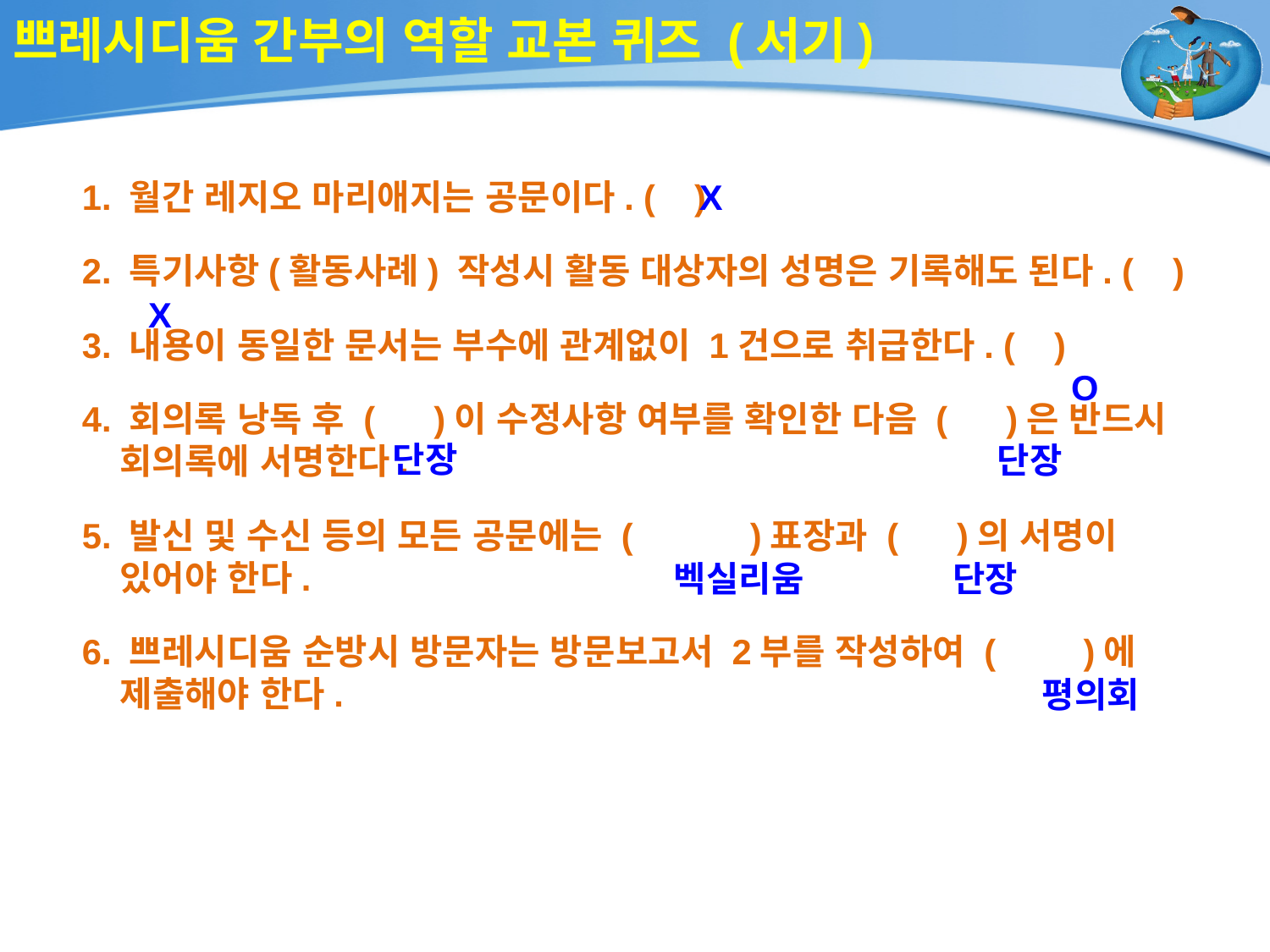

# 쁘레시디움 간부의 역할 교본 퀴즈 (서기)
1. 월간 레지오 마리애지는 공문이다. (    )
2. 특기사항(활동사례) 작성시 활동 대상자의 성명은 기록해도 된다. (    )
3. 내용이 동일한 문서는 부수에 관계없이 1건으로 취급한다. (    )
4. 회의록 낭독 후 (      )이 수정사항 여부를 확인한 다음 (      )은 반드시 회의록에 서명한다.
5. 발신 및 수신 등의 모든 공문에는 (            )표장과 (      )의 서명이 있어야 한다.
6. 쁘레시디움 순방시 방문자는 방문보고서 2부를 작성하여 (         )에 제출해야 한다.
X
X
O
단장
단장
벡실리움
단장
평의회